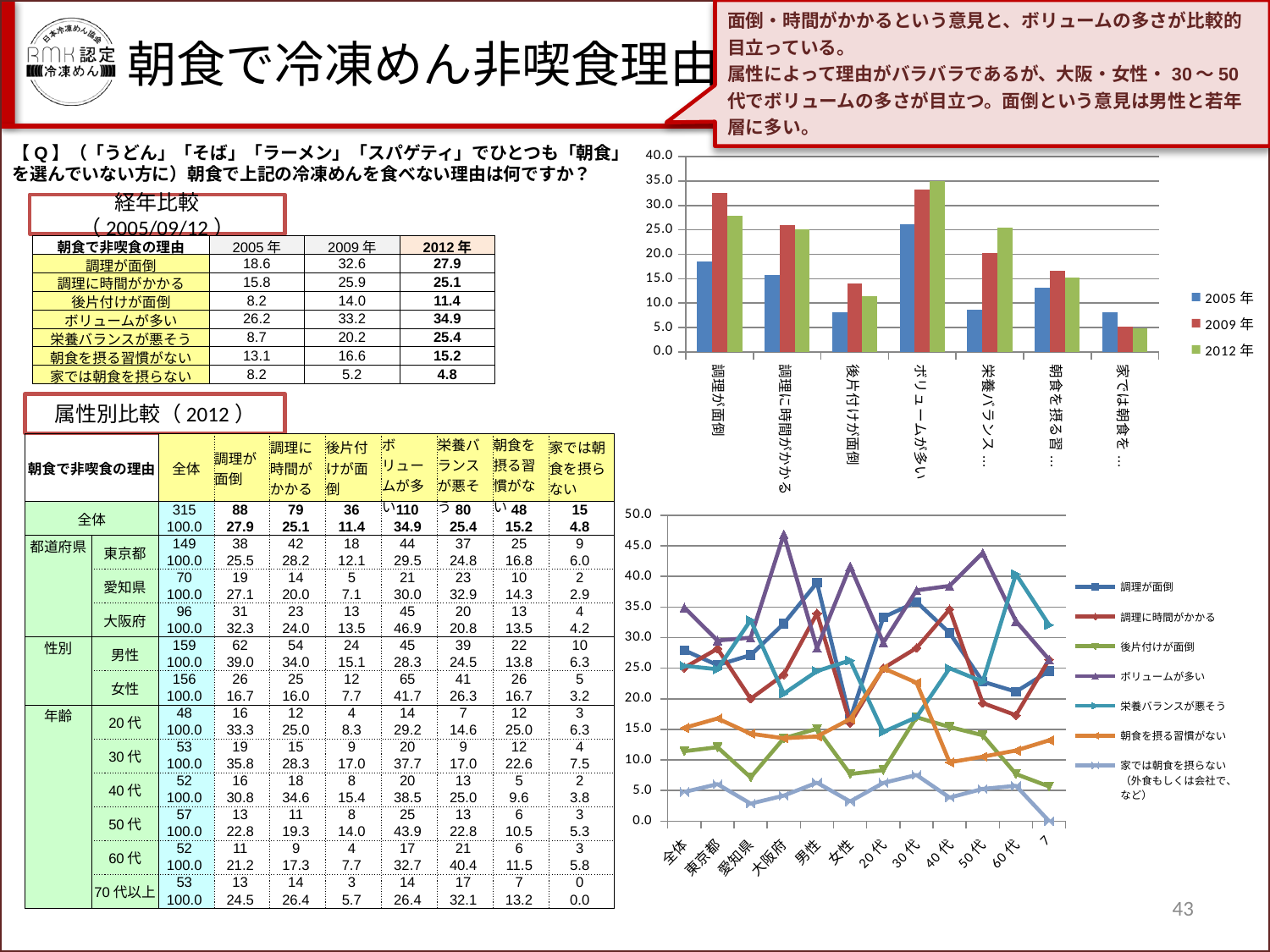

面倒・時間がかかるという意見と、ボリュームの多さが比較的目立っている。
属性によって理由がバラバラであるが、大阪・女性・30～50代でボリュームの多さが目立つ。面倒という意見は男性と若年層に多い。
朝食で冷凍めん非喫食理由
【Q】（「うどん」「そば」「ラーメン」「スパゲティ」でひとつも「朝食」を選んでいない方に）朝食で上記の冷凍めんを食べない理由は何ですか？

### Chart

| Category | 2005年 | 2009年 | 2012年 |
|---|---|---|---|
| 調理が面倒 | 18.6 | 32.6 | 27.936507936507915 |
| 調理に時間がかかる | 15.8 | 25.9 | 25.07936507936508 |
| 後片付けが面倒 | 8.200000000000001 | 14.0 | 11.428571428571416 |
| ボリュームが多い | 26.2 | 33.2 | 34.92063492063492 |
| 栄養バランスが悪そう | 8.700000000000001 | 20.2 | 25.396825396825392 |
| 朝食を摂る習慣がない | 13.1 | 16.6 | 15.238095238095239 |
| 家では朝食を摂らない | 8.200000000000001 | 5.2 | 4.761904761904762 |
経年比較（2005/09/12）
| 朝食で非喫食の理由 | 2005年 | 2009年 | 2012年 |
| --- | --- | --- | --- |
| 調理が面倒 | 18.6 | 32.6 | 27.9 |
| 調理に時間がかかる | 15.8 | 25.9 | 25.1 |
| 後片付けが面倒 | 8.2 | 14.0 | 11.4 |
| ボリュームが多い | 26.2 | 33.2 | 34.9 |
| 栄養バランスが悪そう | 8.7 | 20.2 | 25.4 |
| 朝食を摂る習慣がない | 13.1 | 16.6 | 15.2 |
| 家では朝食を摂らない | 8.2 | 5.2 | 4.8 |
属性別比較（2012）
| 朝食で非喫食の理由 |  | 全体 | 調理が面倒 | 調理に時間がかかる | 後片付けが面倒 | ボリュームが多い | 栄養バランスが悪そう | 朝食を摂る習慣がない | 家では朝食を摂らない |
| --- | --- | --- | --- | --- | --- | --- | --- | --- | --- |
| 全体 |  | 315 | 88 | 79 | 36 | 110 | 80 | 48 | 15 |
|  |  | 100.0 | 27.9 | 25.1 | 11.4 | 34.9 | 25.4 | 15.2 | 4.8 |
| 都道府県 | 東京都 | 149 | 38 | 42 | 18 | 44 | 37 | 25 | 9 |
|  |  | 100.0 | 25.5 | 28.2 | 12.1 | 29.5 | 24.8 | 16.8 | 6.0 |
|  | 愛知県 | 70 | 19 | 14 | 5 | 21 | 23 | 10 | 2 |
|  |  | 100.0 | 27.1 | 20.0 | 7.1 | 30.0 | 32.9 | 14.3 | 2.9 |
|  | 大阪府 | 96 | 31 | 23 | 13 | 45 | 20 | 13 | 4 |
|  |  | 100.0 | 32.3 | 24.0 | 13.5 | 46.9 | 20.8 | 13.5 | 4.2 |
| 性別 | 男性 | 159 | 62 | 54 | 24 | 45 | 39 | 22 | 10 |
|  |  | 100.0 | 39.0 | 34.0 | 15.1 | 28.3 | 24.5 | 13.8 | 6.3 |
|  | 女性 | 156 | 26 | 25 | 12 | 65 | 41 | 26 | 5 |
|  |  | 100.0 | 16.7 | 16.0 | 7.7 | 41.7 | 26.3 | 16.7 | 3.2 |
| 年齢 | 20代 | 48 | 16 | 12 | 4 | 14 | 7 | 12 | 3 |
|  |  | 100.0 | 33.3 | 25.0 | 8.3 | 29.2 | 14.6 | 25.0 | 6.3 |
|  | 30代 | 53 | 19 | 15 | 9 | 20 | 9 | 12 | 4 |
|  |  | 100.0 | 35.8 | 28.3 | 17.0 | 37.7 | 17.0 | 22.6 | 7.5 |
|  | 40代 | 52 | 16 | 18 | 8 | 20 | 13 | 5 | 2 |
|  |  | 100.0 | 30.8 | 34.6 | 15.4 | 38.5 | 25.0 | 9.6 | 3.8 |
|  | 50代 | 57 | 13 | 11 | 8 | 25 | 13 | 6 | 3 |
|  |  | 100.0 | 22.8 | 19.3 | 14.0 | 43.9 | 22.8 | 10.5 | 5.3 |
|  | 60代 | 52 | 11 | 9 | 4 | 17 | 21 | 6 | 3 |
|  |  | 100.0 | 21.2 | 17.3 | 7.7 | 32.7 | 40.4 | 11.5 | 5.8 |
|  | 70代以上 | 53 | 13 | 14 | 3 | 14 | 17 | 7 | 0 |
|  |  | 100.0 | 24.5 | 26.4 | 5.7 | 26.4 | 32.1 | 13.2 | 0.0 |

### Chart

| Category | 調理が面倒 | 調理に時間がかかる | 後片付けが面倒 | ボリュームが多い | 栄養バランスが悪そう | 朝食を摂る習慣がない | 家では朝食を摂らない（外食もしくは会社で、など） |
|---|---|---|---|---|---|---|---|
| 全体 | 27.936507936507915 | 25.07936507936508 | 11.428571428571416 | 34.92063492063492 | 25.396825396825392 | 15.238095238095239 | 4.761904761904762 |
| 東京都 | 25.503355704697995 | 28.187919463087248 | 12.080536912751688 | 29.53020134228188 | 24.832214765100687 | 16.778523489932873 | 6.04026845637584 |
| 愛知県 | 27.142857142857157 | 20.0 | 7.1428571428571415 | 30.0 | 32.85714285714282 | 14.285714285714286 | 2.857142857142857 |
| 大阪府 | 32.291666666666615 | 23.958333333333293 | 13.541666666666666 | 46.875 | 20.83333333333331 | 13.541666666666666 | 4.166666666666666 |
| 男性 | 38.99371069182393 | 33.962264150943355 | 15.09433962264151 | 28.301886792452844 | 24.528301886792452 | 13.836477987421384 | 6.289308176100633 |
| 女性 | 16.666666666666664 | 16.025641025641026 | 7.6923076923076925 | 41.666666666666615 | 26.28205128205127 | 16.666666666666664 | 3.205128205128205 |
| 20代 | 33.33333333333333 | 25.0 | 8.333333333333332 | 29.166666666666668 | 14.583333333333334 | 25.0 | 6.25 |
| 30代 | 35.84905660377354 | 28.301886792452844 | 16.98113207547167 | 37.735849056603776 | 16.98113207547167 | 22.641509433962252 | 7.547169811320755 |
| 40代 | 30.76923076923077 | 34.61538461538458 | 15.384615384615385 | 38.461538461538446 | 25.0 | 9.615384615384627 | 3.8461538461538463 |
| 50代 | 22.807017543859647 | 19.298245614035086 | 14.035087719298255 | 43.859649122806985 | 22.807017543859647 | 10.526315789473676 | 5.263157894736842 |
| 60代 | 21.153846153846168 | 17.307692307692307 | 7.6923076923076925 | 32.69230769230769 | 40.38461538461536 | 11.538461538461538 | 5.769230769230769 |
| 70代以上 | 24.528301886792452 | 26.415094339622627 | 5.660377358490567 | 26.415094339622627 | 32.075471698113205 | 13.207547169811319 | 0.0 |
43